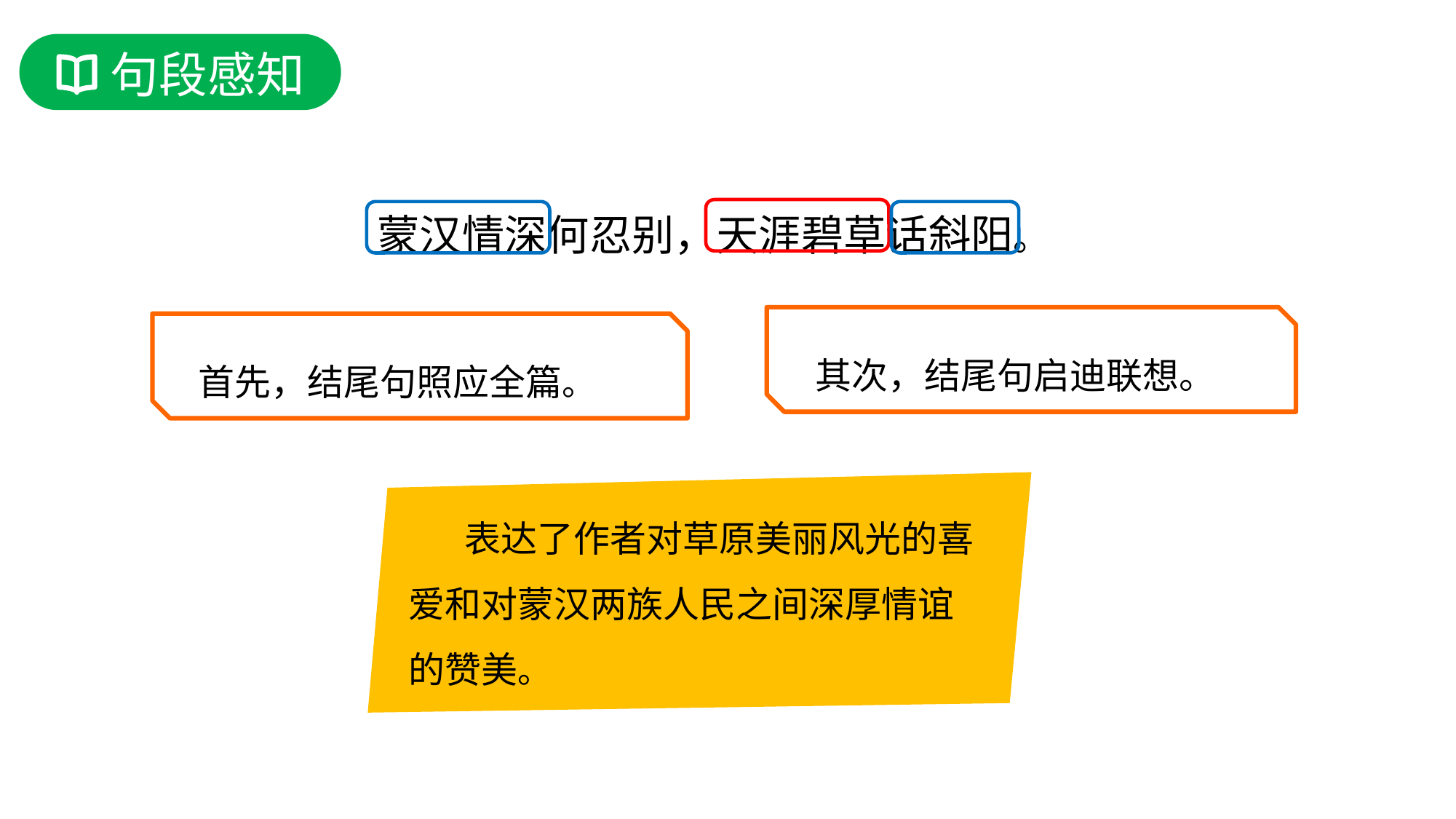

句段感知
蒙汉情深何忍别，天涯碧草话斜阳。

  其次，结尾句启迪联想。
  首先，结尾句照应全篇。

      表达了作者对草原美丽风光的喜爱和对蒙汉两族人民之间深厚情谊的赞美。